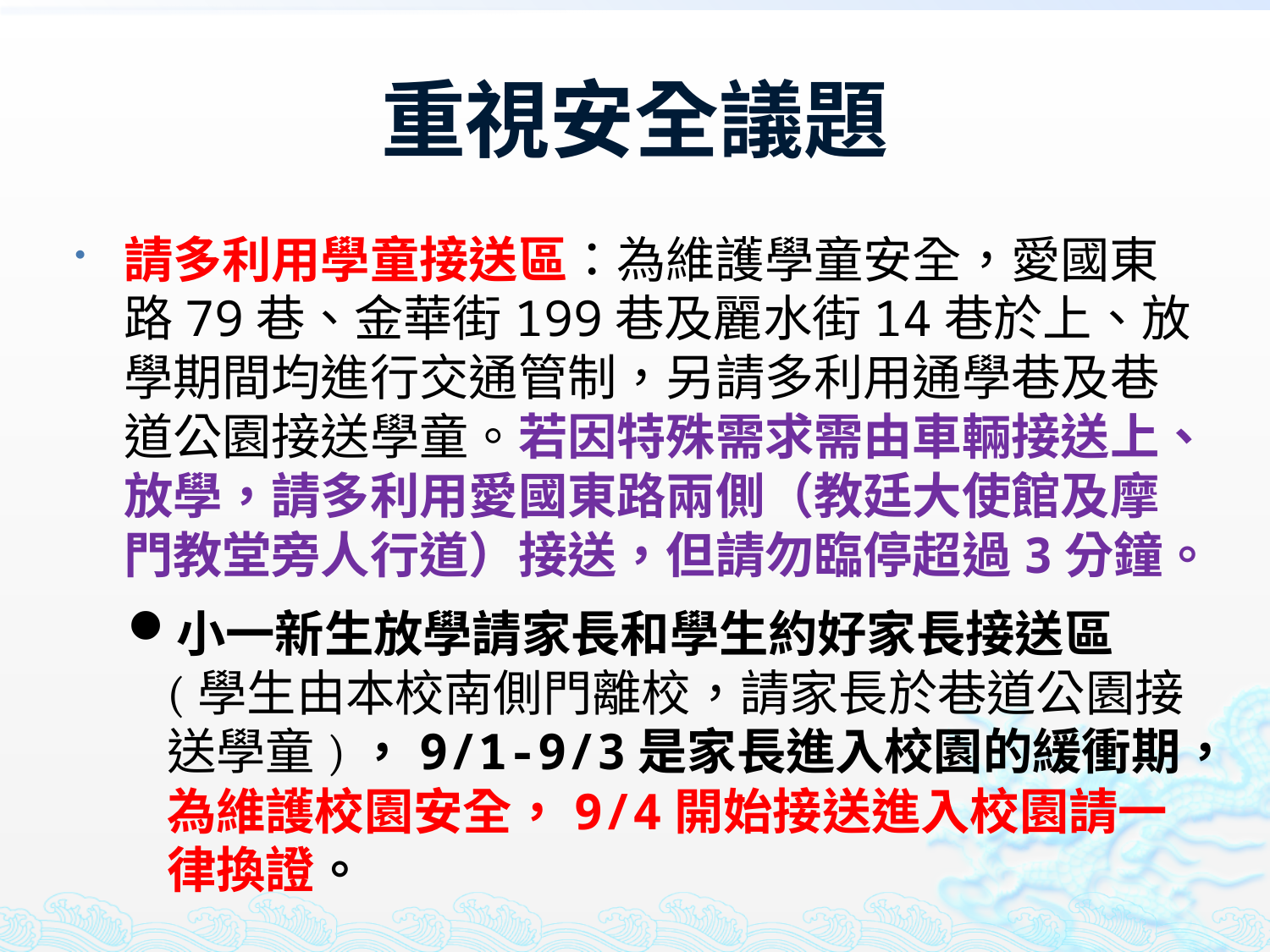

# 重視安全議題
請多利用學童接送區：為維護學童安全，愛國東路79巷、金華街199巷及麗水街14巷於上、放學期間均進行交通管制，另請多利用通學巷及巷道公園接送學童。若因特殊需求需由車輛接送上、放學，請多利用愛國東路兩側（教廷大使館及摩門教堂旁人行道）接送，但請勿臨停超過3分鐘。
小一新生放學請家長和學生約好家長接送區(學生由本校南側門離校，請家長於巷道公園接送學童)，9/1-9/3是家長進入校園的緩衝期，為維護校園安全，9/4開始接送進入校園請一律換證。